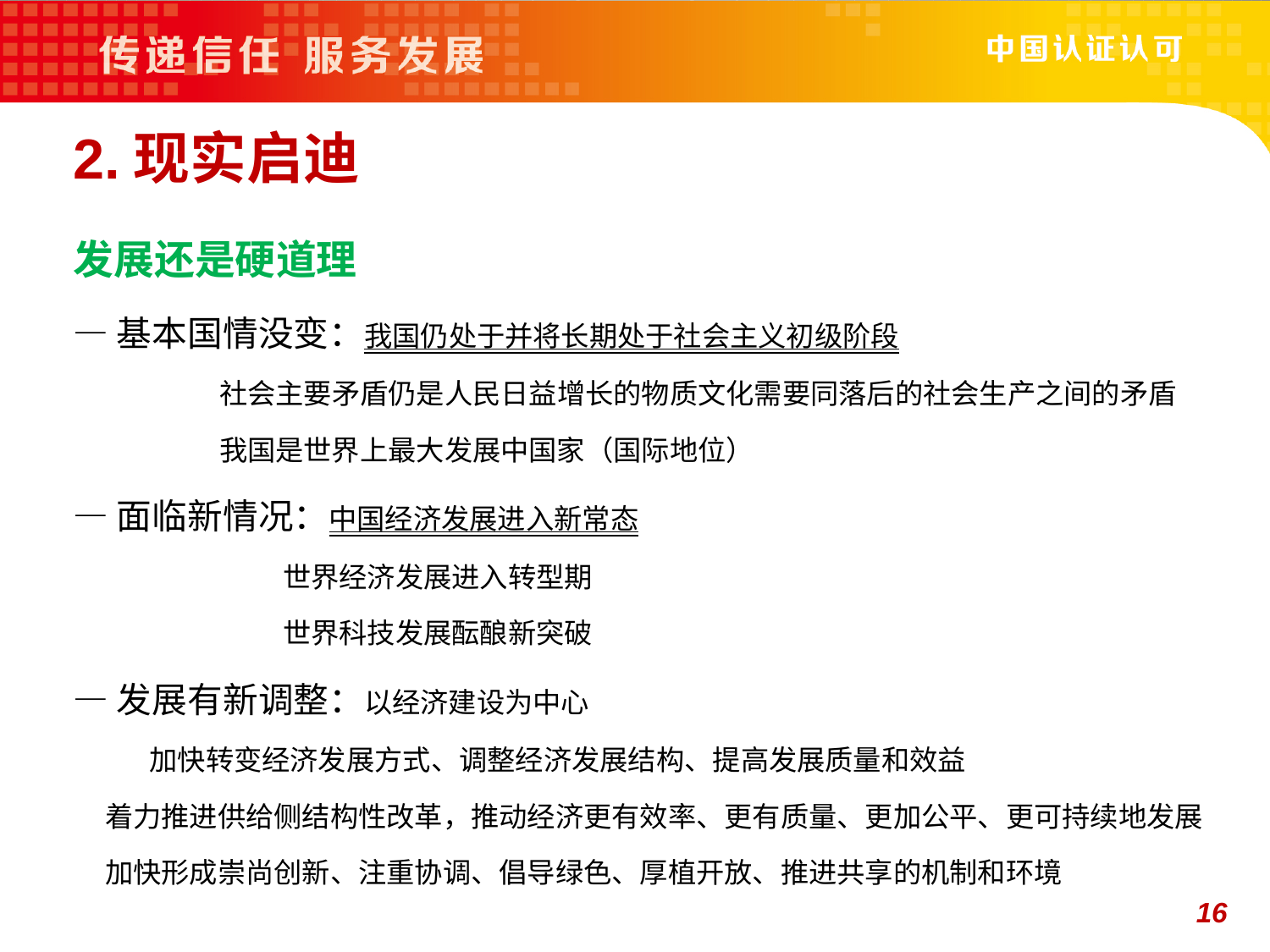

2.现实启迪
发展还是硬道理
—基本国情没变：我国仍处于并将长期处于社会主义初级阶段
                      社会主要矛盾仍是人民日益增长的物质文化需要同落后的社会生产之间的矛盾
                      我国是世界上最大发展中国家（国际地位）
—面临新情况：中国经济发展进入新常态
                                世界经济发展进入转型期
                                世界科技发展酝酿新突破
—发展有新调整：以经济建设为中心
           加快转变经济发展方式、调整经济发展结构、提高发展质量和效益
    着力推进供给侧结构性改革，推动经济更有效率、更有质量、更加公平、更可持续地发展
    加快形成崇尚创新、注重协调、倡导绿色、厚植开放、推进共享的机制和环境
16